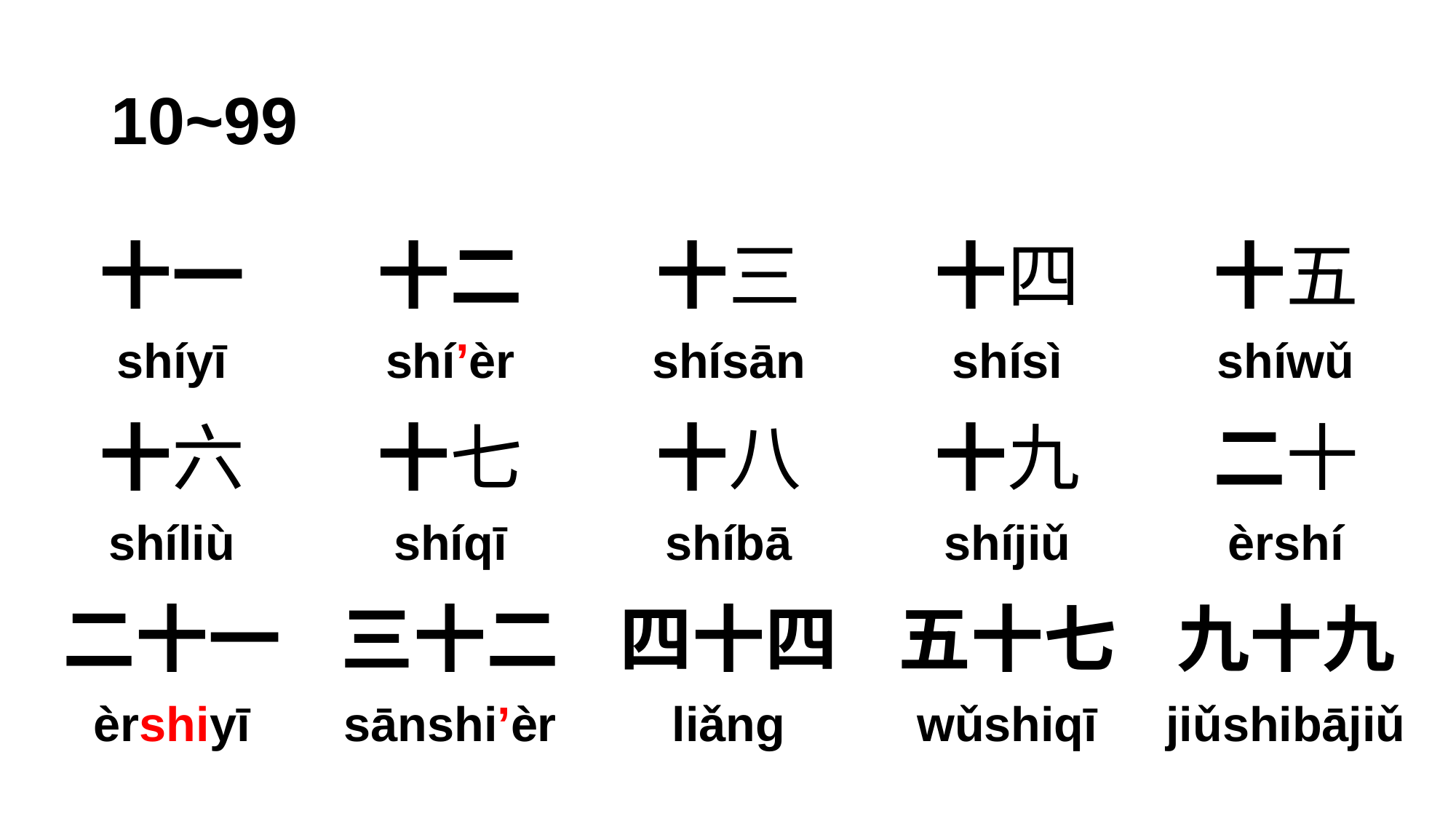

# 10~99
| 十一 | 十二 | 十三 | 十四 | 十五 |
| --- | --- | --- | --- | --- |
| shíyī | shí’èr | shísān | shísì | shíwǔ |
| 十六 | 十七 | 十八 | 十九 | 二十 |
| shíliù | shíqī | shíbā | shíjiǔ | èrshí |
| 二十一 | 三十二 | 四十四 | 五十七 | 九十九 |
| èrshiyī | sānshi’èr | liǎng | wǔshiqī | jiǔshibājiǔ |